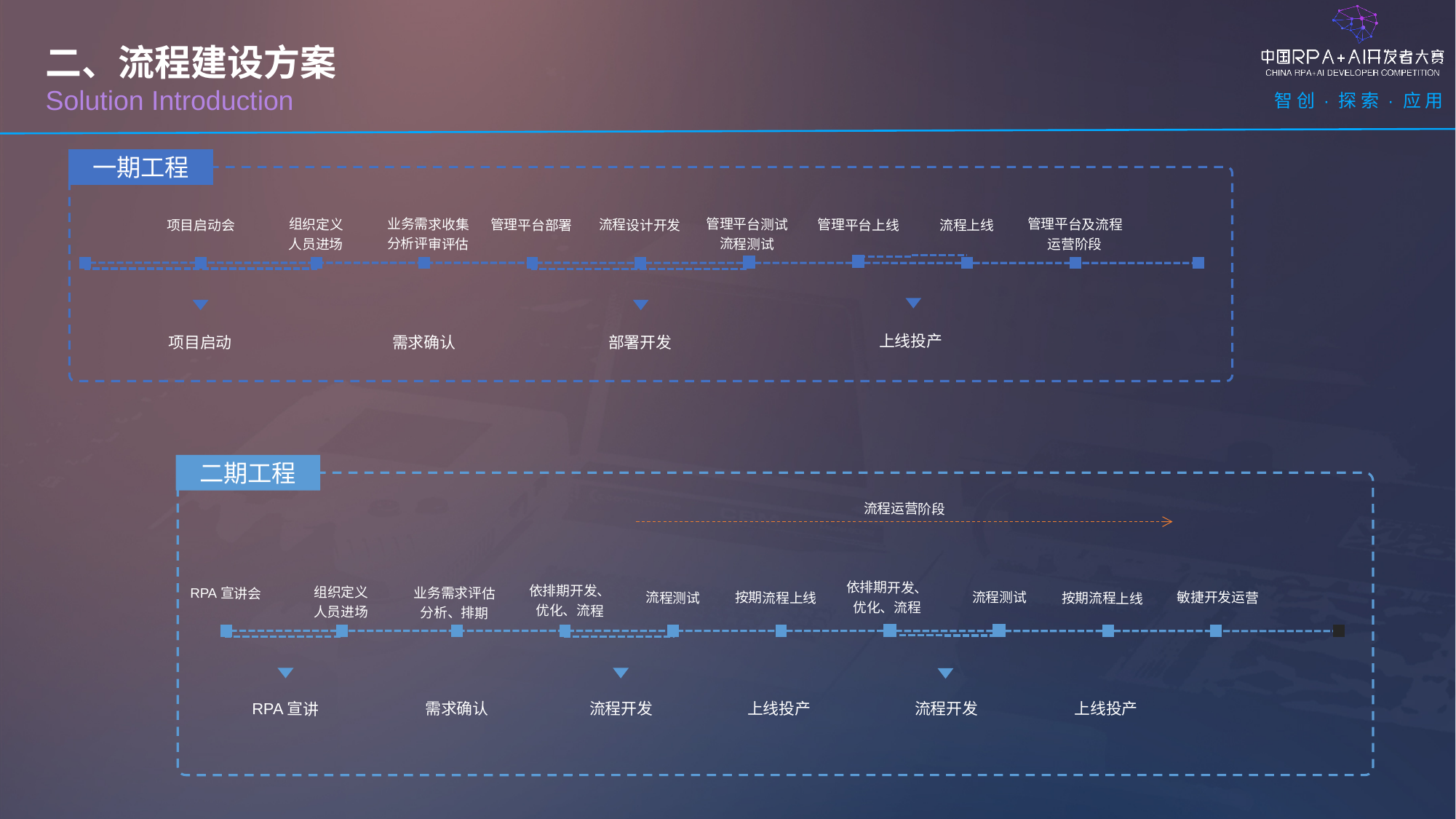

二、流程建设方案
Solution Introduction

一期工程

业务需求收集
分析评审评估
管理平台测试
流程测试
组织定义
人员进场
管理平台及流程
运营阶段
项目启动会
管理平台部署
流程设计开发
管理平台上线
流程上线

上线投产
项目启动
需求确认
部署开发
二期工程

流程运营阶段
依排期开发、优化、流程
依排期开发、优化、流程
组织定义
人员进场
RPA宣讲会
业务需求评估分析、排期
流程测试
敏捷开发运营
流程测试
按期流程上线
按期流程上线

RPA宣讲
需求确认
流程开发
上线投产
流程开发
上线投产